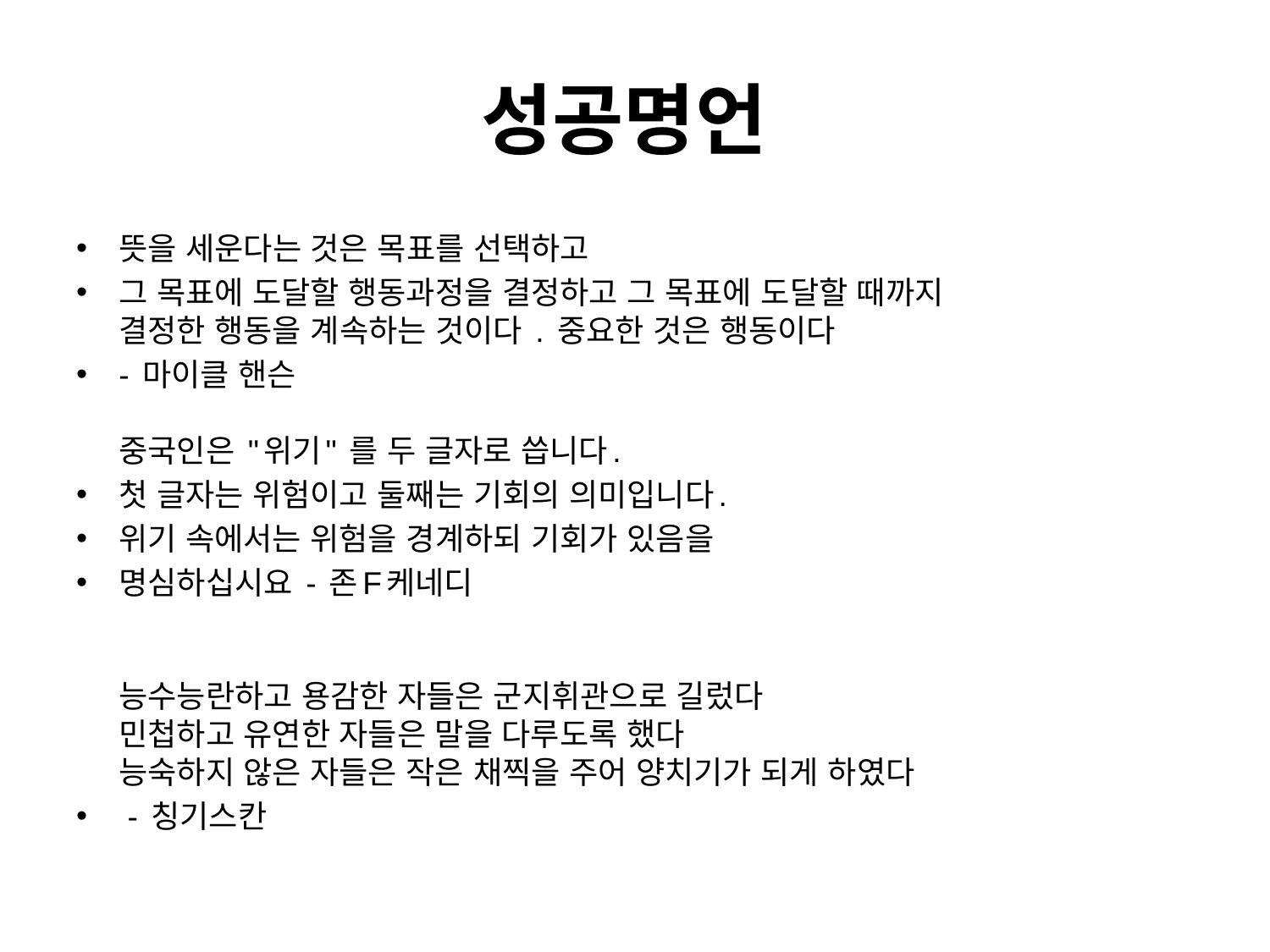

# 성공명언
뜻을 세운다는 것은 목표를 선택하고
그 목표에 도달할 행동과정을 결정하고 그 목표에 도달할 때까지
결정한 행동을 계속하는 것이다 . 중요한 것은 행동이다
- 마이클 핸슨
중국인은 "위기" 를 두 글자로 씁니다.
첫 글자는 위험이고 둘째는 기회의 의미입니다.
위기 속에서는 위험을 경계하되 기회가 있음을
명심하십시요 - 존F케네디
능수능란하고 용감한 자들은 군지휘관으로 길렀다
민첩하고 유연한 자들은 말을 다루도록 했다
능숙하지 않은 자들은 작은 채찍을 주어 양치기가 되게 하였다
 - 칭기스칸